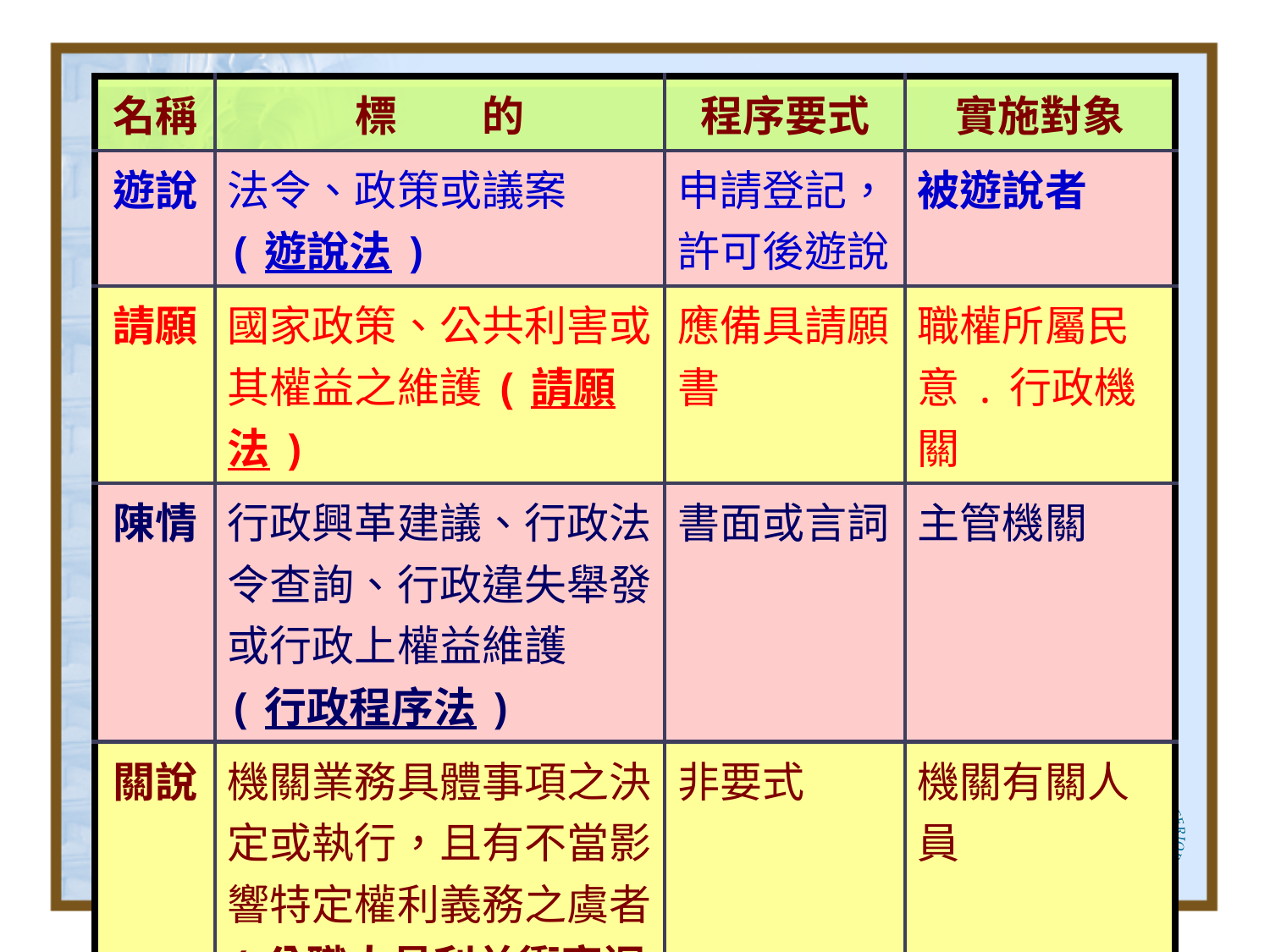

| 名稱 | 標　　的 | 程序要式 | 實施對象 |
| --- | --- | --- | --- |
| 遊說 | 法令、政策或議案(遊說法) | 申請登記，許可後遊說 | 被遊說者 |
| 請願 | 國家政策、公共利害或其權益之維護(請願法) | 應備具請願書 | 職權所屬民意.行政機關 |
| 陳情 | 行政興革建議、行政法令查詢、行政違失舉發或行政上權益維護(行政程序法) | 書面或言詞 | 主管機關 |
| 關說 | 機關業務具體事項之決定或執行，且有不當影響特定權利義務之虞者(公職人員利益衝突迴避法施行細則) | 非要式 | 機關有關人員 |